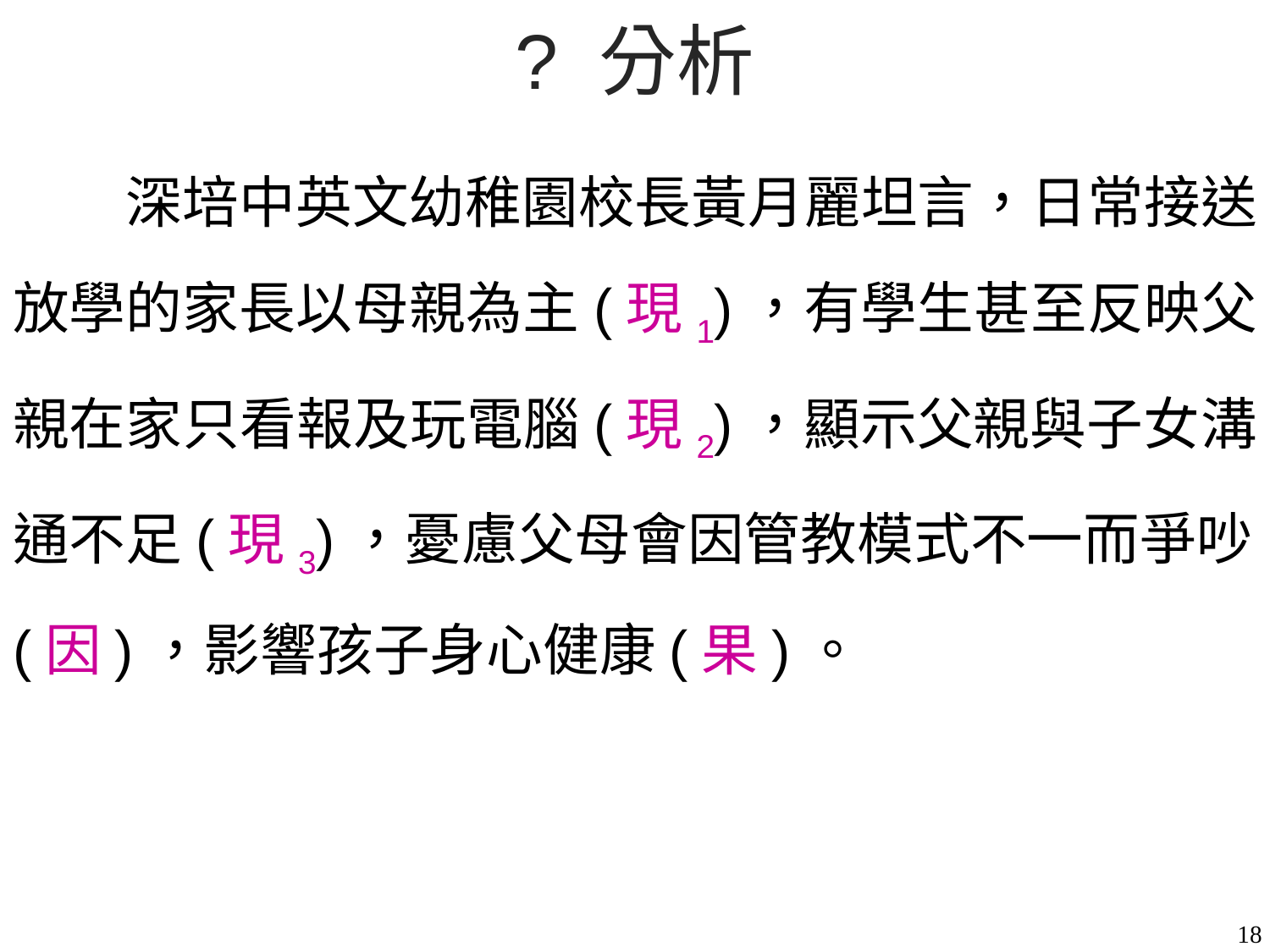

# ? 分析
　　深培中英文幼稚園校長黃月麗坦言，日常接送放學的家長以母親為主(現1)，有學生甚至反映父親在家只看報及玩電腦(現2)，顯示父親與子女溝通不足(現3)，憂慮父母會因管教模式不一而爭吵(因)，影響孩子身心健康(果)。

18